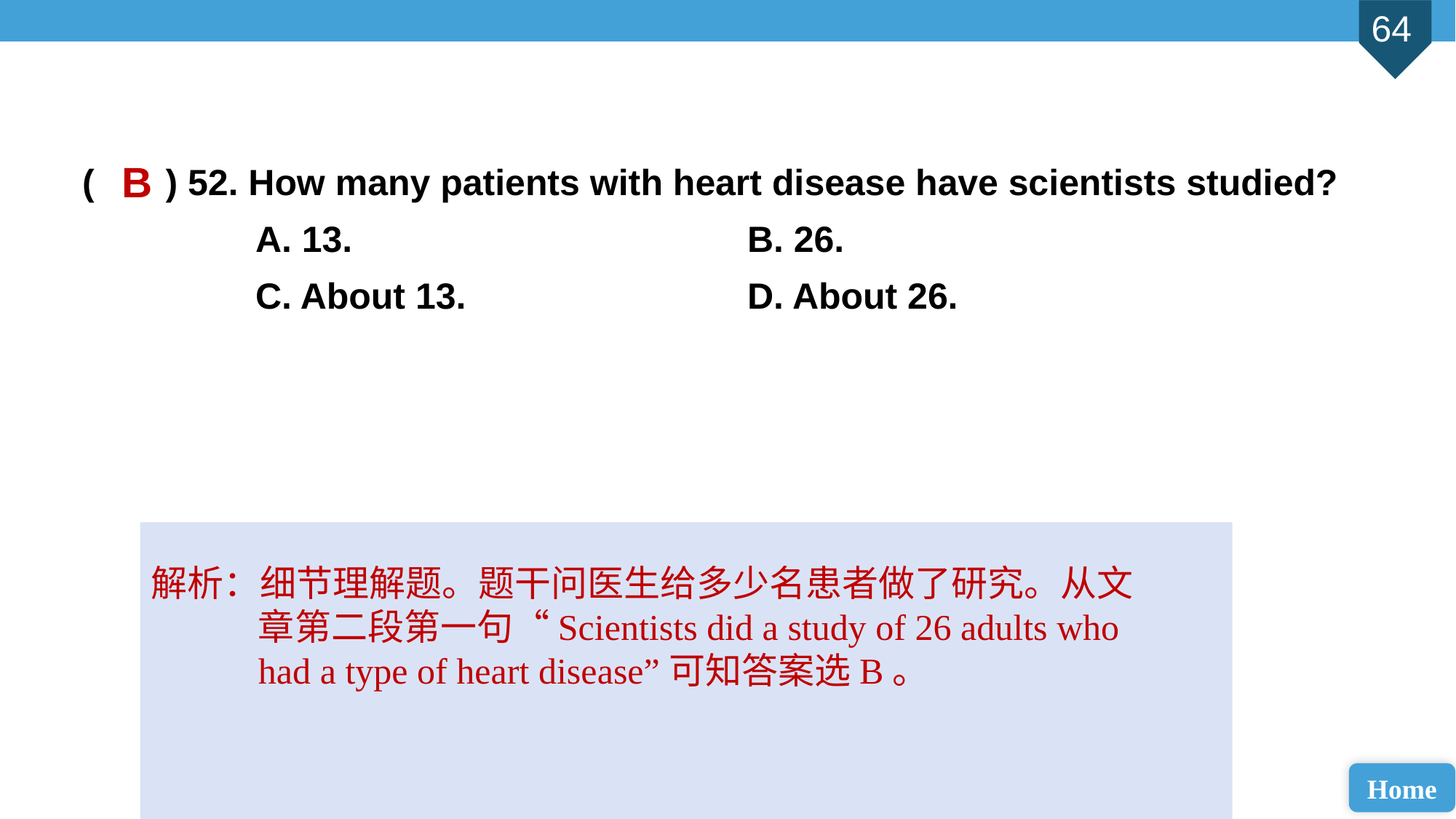

(       ) 52. How many patients with heart disease have scientists studied?
                 A. 13. 				 B. 26.
                 C. About 13.			 D. About 26.
B

解析：细节理解题。题干问医生给多少名患者做了研究。从文章第二段第一句“Scientists did a study of 26 adults who had a type of heart disease”可知答案选B。